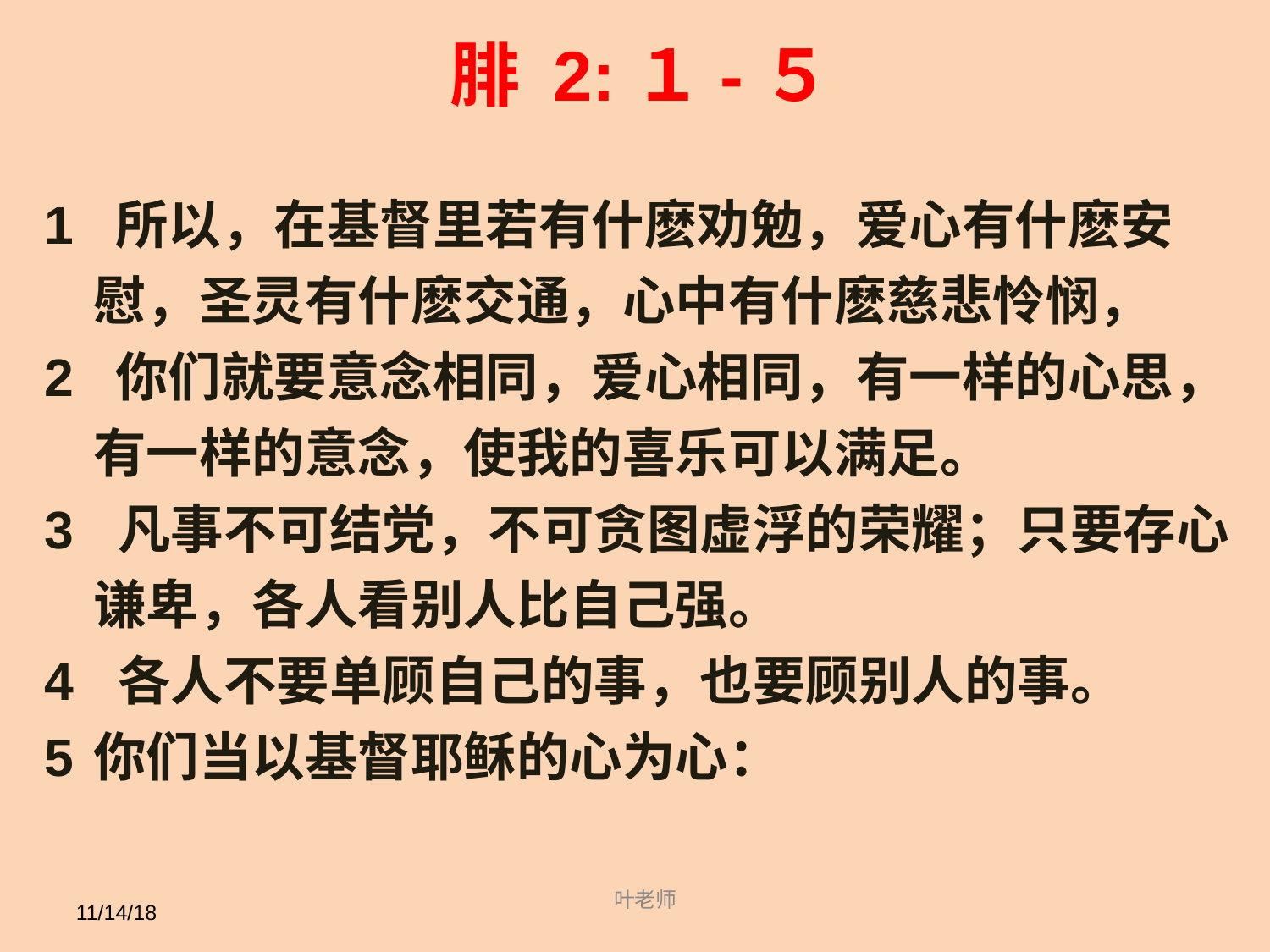

腓 2:１-５

1  所以，在基督里若有什麽劝勉，爱心有什麽安慰，圣灵有什麽交通，心中有什麽慈悲怜悯，
2  你们就要意念相同，爱心相同，有一样的心思，有一样的意念，使我的喜乐可以满足。
 凡事不可结党，不可贪图虚浮的荣耀；只要存心谦卑，各人看别人比自己强。
 各人不要单顾自己的事，也要顾别人的事。
5 	你们当以基督耶稣的心为心：
11/14/18

叶老师